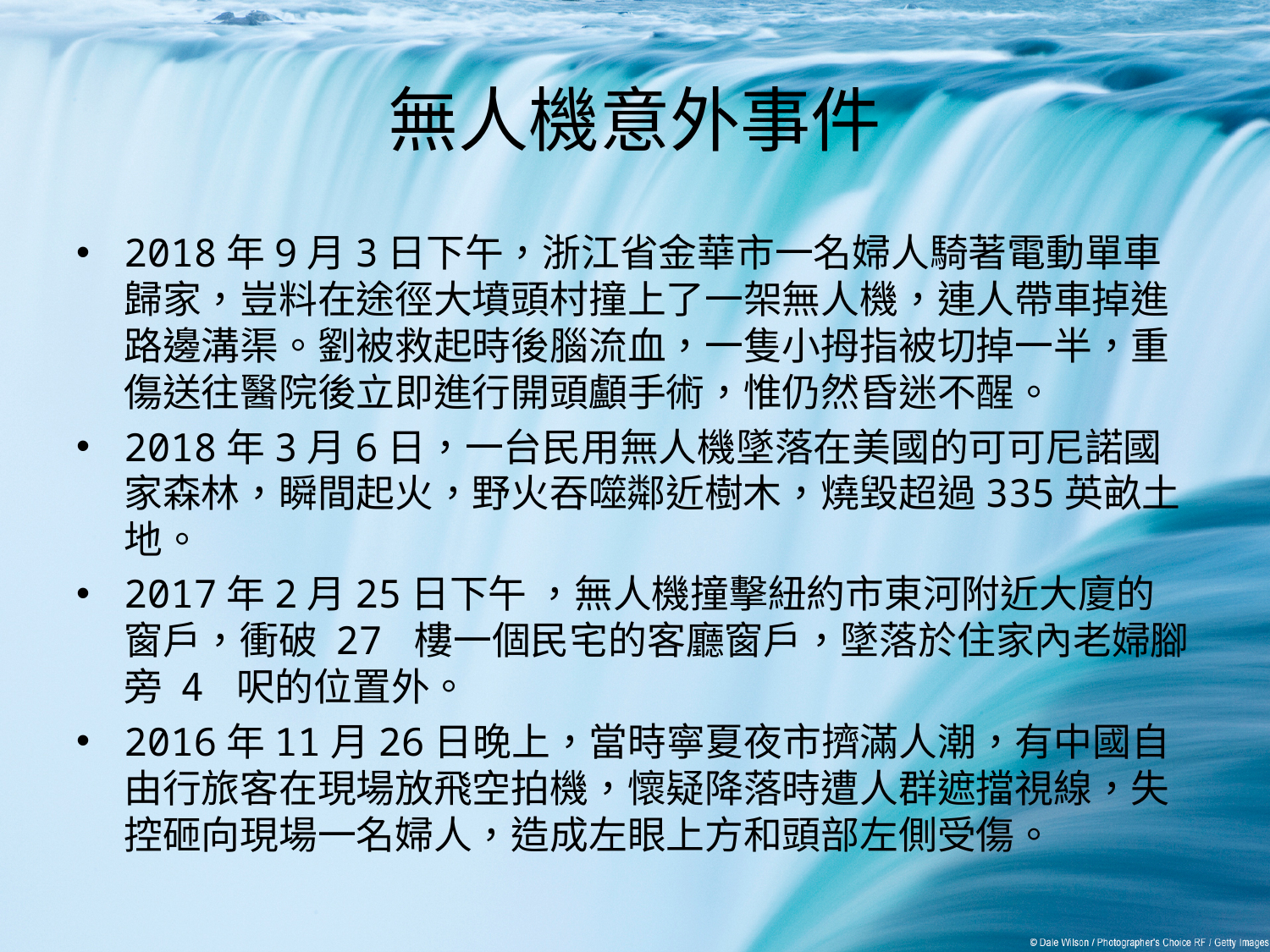

# 無人機意外事件
2018年9月3日下午，浙江省金華市一名婦人騎著電動單車歸家，豈料在途徑大墳頭村撞上了一架無人機，連人帶車掉進路邊溝渠。劉被救起時後腦流血，一隻小拇指被切掉一半，重傷送往醫院後立即進行開頭顱手術，惟仍然昏迷不醒。
2018年3月6日，一台民用無人機墜落在美國的可可尼諾國家森林，瞬間起火，野火吞噬鄰近樹木，燒毀超過335英畝土地。
2017年2月25日下午 ，無人機撞擊紐約市東河附近大廈的窗戶，衝破 27 樓一個民宅的客廳窗戶，墜落於住家內老婦腳旁 4 呎的位置外。
2016年11月26日晚上，當時寧夏夜市擠滿人潮，有中國自由行旅客在現場放飛空拍機，懷疑降落時遭人群遮擋視線，失控砸向現場一名婦人，造成左眼上方和頭部左側受傷。